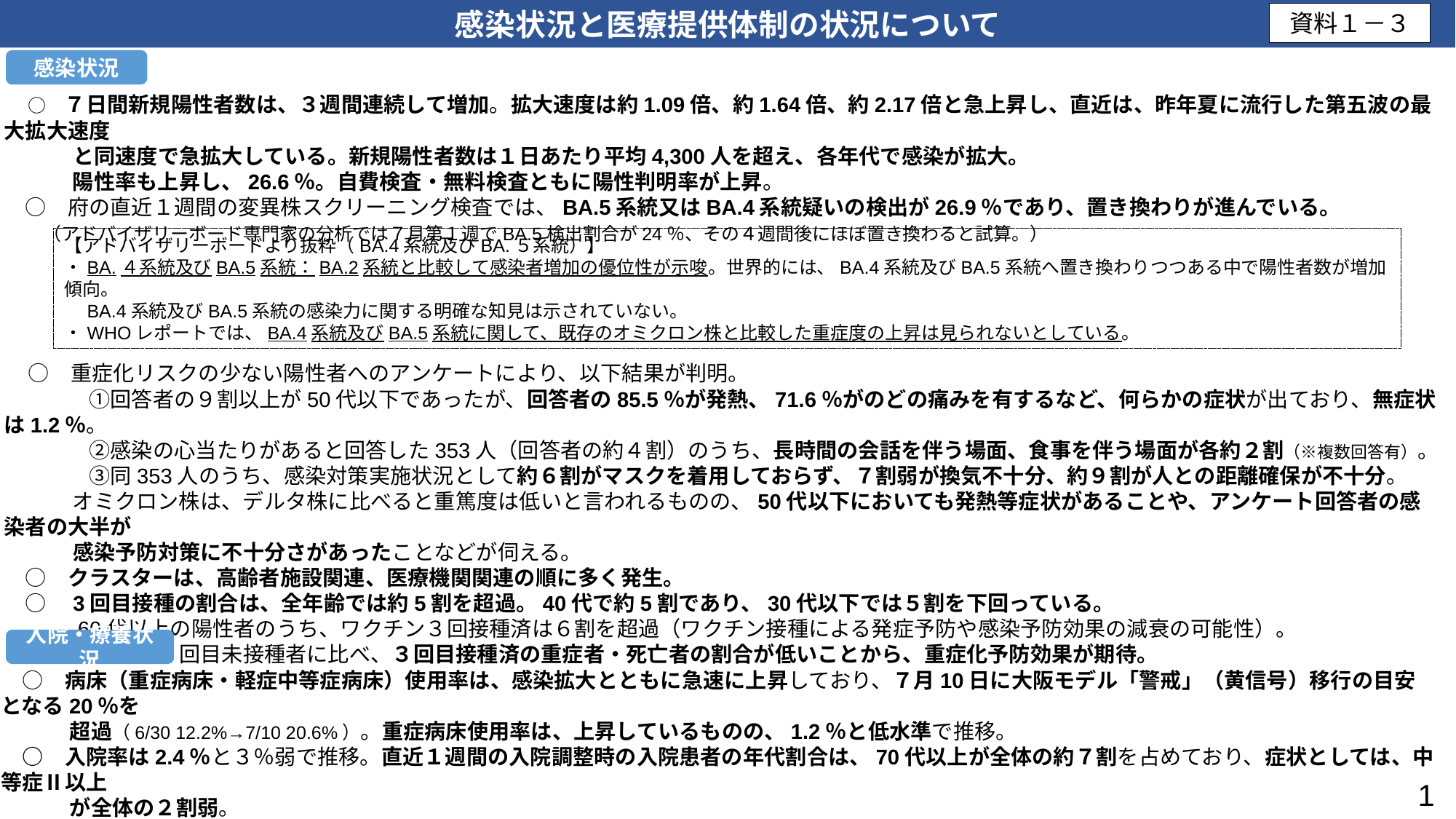

感染状況と医療提供体制の状況について
資料１－３
感染状況

　○　７日間新規陽性者数は、３週間連続して増加。拡大速度は約1.09倍、約1.64倍、約2.17倍と急上昇し、直近は、昨年夏に流行した第五波の最大拡大速度
　　　 と同速度で急拡大している。新規陽性者数は１日あたり平均4,300人を超え、各年代で感染が拡大。
　　　 陽性率も上昇し、26.6％。自費検査・無料検査ともに陽性判明率が上昇。
　○　府の直近１週間の変異株スクリーニング検査では、BA.5系統又はBA.4系統疑いの検出が26.9％であり、置き換わりが進んでいる。
       （アドバイザリーボード専門家の分析では７月第１週でBA.5検出割合が24％、その４週間後にほぼ置き換わると試算。）

　○　重症化リスクの少ない陽性者へのアンケートにより、以下結果が判明。
　　　　①回答者の９割以上が50代以下であったが、回答者の85.5％が発熱、71.6％がのどの痛みを有するなど、何らかの症状が出ており、無症状は1.2％。
　　　　②感染の心当たりがあると回答した353人（回答者の約４割）のうち、長時間の会話を伴う場面、食事を伴う場面が各約２割（※複数回答有）。
　　　　③同353人のうち、感染対策実施状況として約６割がマスクを着用しておらず、７割弱が換気不十分、約９割が人との距離確保が不十分。
　　　 オミクロン株は、デルタ株に比べると重篤度は低いと言われるものの、50代以下においても発熱等症状があることや、アンケート回答者の感染者の大半が
　　　 感染予防対策に不十分さがあったことなどが伺える。
　○　クラスターは、高齢者施設関連、医療機関関連の順に多く発生。
　○　3回目接種の割合は、全年齢では約5割を超過。40代で約5割であり、30代以下では５割を下回っている。
　　　 60代以上の陽性者のうち、ワクチン３回接種済は６割を超過（ワクチン接種による発症予防や感染予防効果の減衰の可能性）。
　　　 ワクチン３回目未接種者に比べ、３回目接種済の重症者・死亡者の割合が低いことから、重症化予防効果が期待。
【アドバイザリーボードより抜粋（BA.4系統及びBA.５系統）】
・BA.４系統及びBA.5系統：BA.2系統と比較して感染者増加の優位性が示唆。世界的には、BA.4系統及びBA.5系統へ置き換わりつつある中で陽性者数が増加傾向。
　BA.4系統及びBA.5系統の感染力に関する明確な知見は示されていない。
・WHOレポートでは、BA.4系統及びBA.5系統に関して、既存のオミクロン株と比較した重症度の上昇は見られないとしている。
入院・療養状況

　○　病床（重症病床・軽症中等症病床）使用率は、感染拡大とともに急速に上昇しており、７月10日に大阪モデル「警戒」（黄信号）移行の目安となる20％を
　　　 超過（6/30 12.2%→7/10 20.6%）。重症病床使用率は、上昇しているものの、1.2％と低水準で推移。
　○　入院率は2.4％と３％弱で推移。直近１週間の入院調整時の入院患者の年代割合は、70代以上が全体の約７割を占めており、症状としては、中等症Ⅱ以上
　　　 が全体の２割弱。
1